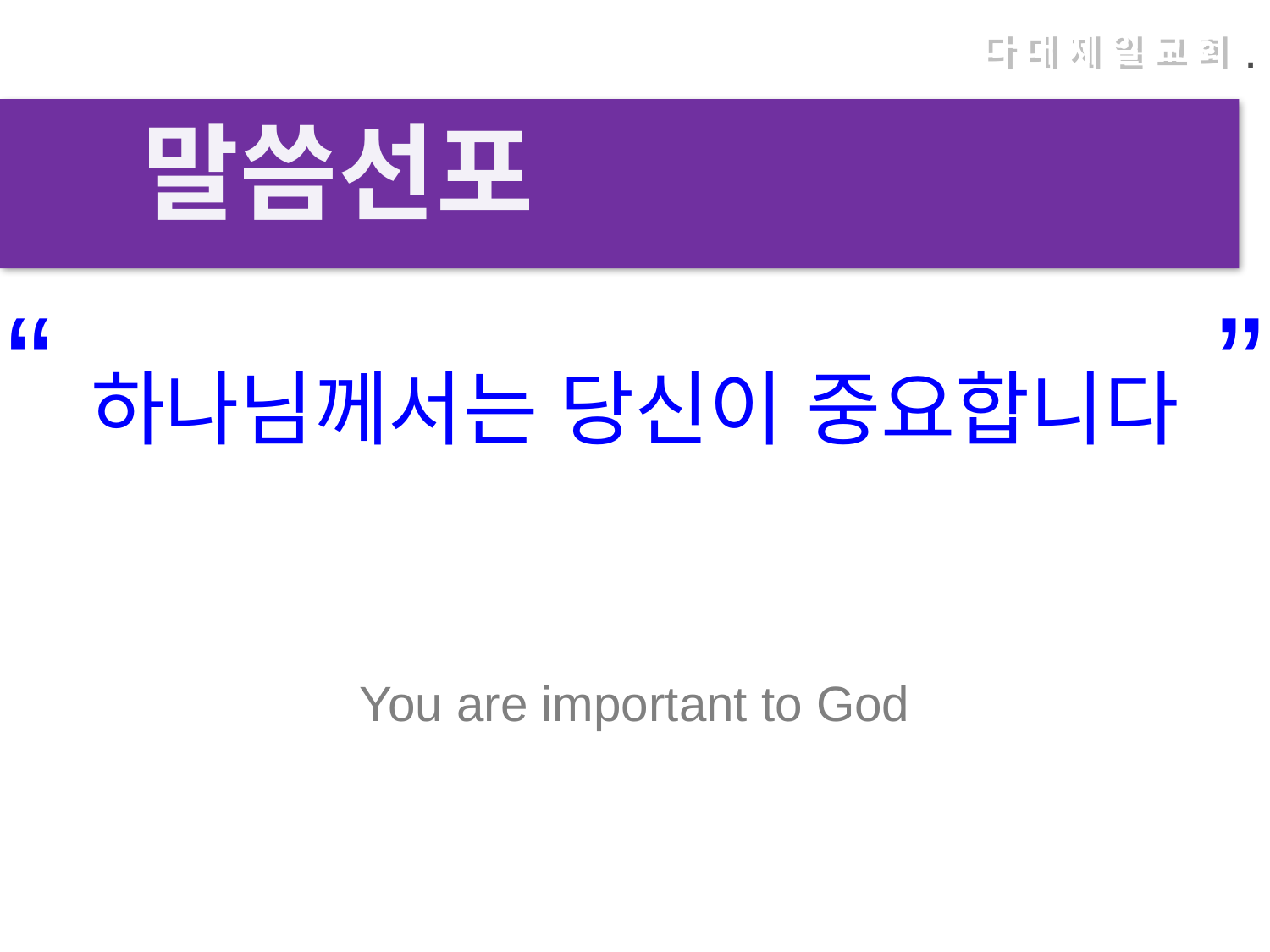

.
다 대 제 일 교 회
 말씀선포

”
“
하나님께서는 당신이 중요합니다
You are important to God